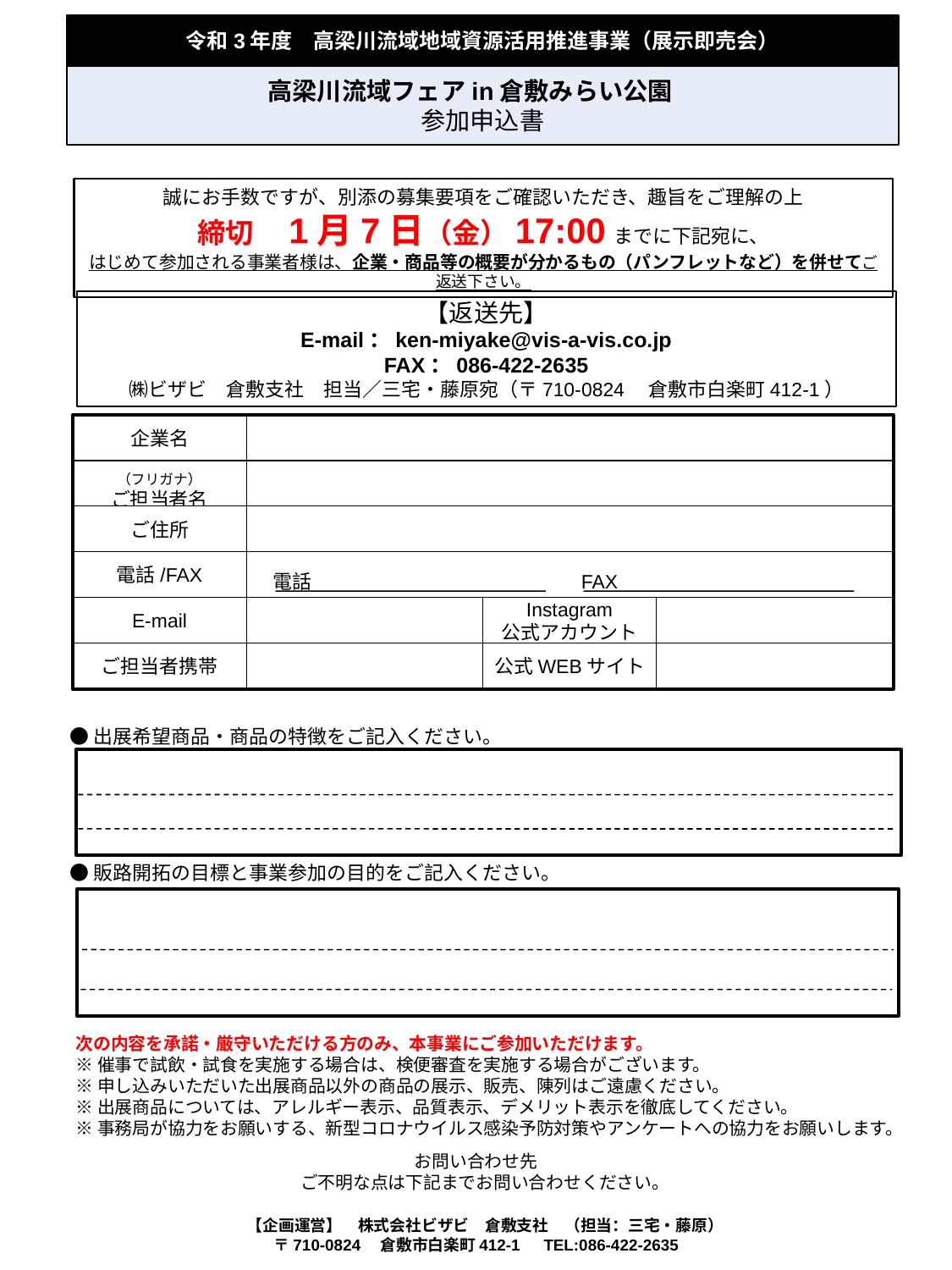

令和3年度　高梁川流域地域資源活用推進事業（展示即売会）
高梁川流域フェアin倉敷みらい公園
参加申込書
誠にお手数ですが、別添の募集要項をご確認いただき、趣旨をご理解の上
締切　1月7日（金）17:00までに下記宛に、
はじめて参加される事業者様は、企業・商品等の概要が分かるもの（パンフレットなど）を併せてご返送下さい。
【返送先】
E-mail：ken-miyake@vis-a-vis.co.jp
FAX：086-422-2635
㈱ビザビ　倉敷支社　担当／三宅・藤原宛（〒710-0824　倉敷市白楽町412-1）
企業名

（フリガナ）
ご担当者名

ご住所

電話/FAX

電話
FAX

Instagram
公式アカウント
E-mail

公式WEBサイト
ご担当者携帯

●出展希望商品・商品の特徴をご記入ください。

●販路開拓の目標と事業参加の目的をご記入ください。

次の内容を承諾・厳守いただける方のみ、本事業にご参加いただけます。
※催事で試飲・試食を実施する場合は、検便審査を実施する場合がございます。
※申し込みいただいた出展商品以外の商品の展示、販売、陳列はご遠慮ください。
※出展商品については、アレルギー表示、品質表示、デメリット表示を徹底してください。
※事務局が協力をお願いする、新型コロナウイルス感染予防対策やアンケートへの協力をお願いします。
お問い合わせ先
　ご不明な点は下記までお問い合わせください。

　【企画運営】　株式会社ビザビ　倉敷支社　（担当：三宅・藤原）
〒710-0824　倉敷市白楽町412-1　TEL:086-422-2635